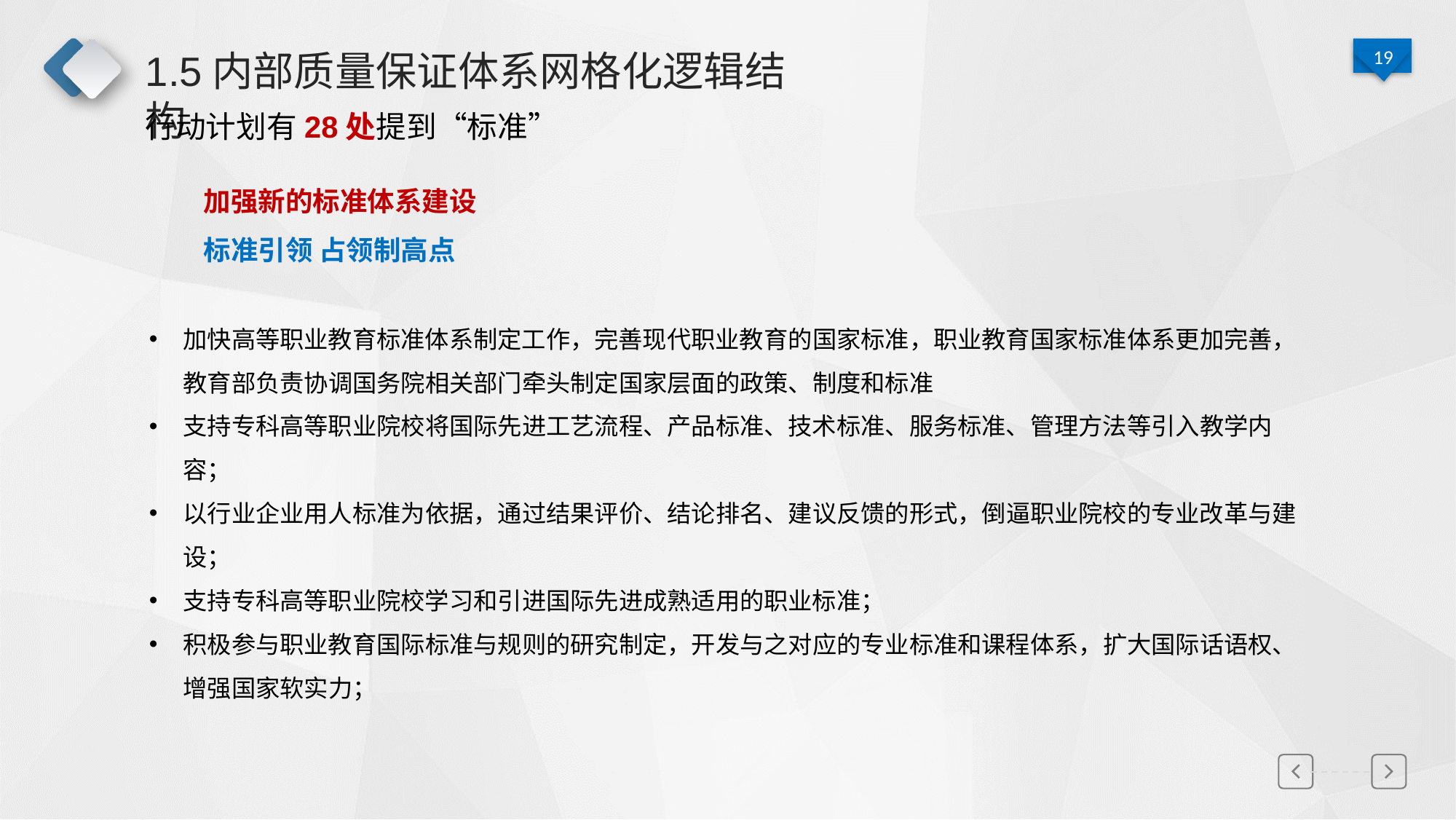

# 1.5内部质量保证体系网格化逻辑结构
行动计划有28处提到“标准”
加强新的标准体系建设
标准引领 占领制高点

加快高等职业教育标准体系制定工作，完善现代职业教育的国家标准，职业教育国家标准体系更加完善，教育部负责协调国务院相关部门牵头制定国家层面的政策、制度和标准
支持专科高等职业院校将国际先进工艺流程、产品标准、技术标准、服务标准、管理方法等引入教学内容；
以行业企业用人标准为依据，通过结果评价、结论排名、建议反馈的形式，倒逼职业院校的专业改革与建设；
支持专科高等职业院校学习和引进国际先进成熟适用的职业标准；
积极参与职业教育国际标准与规则的研究制定，开发与之对应的专业标准和课程体系，扩大国际话语权、增强国家软实力；